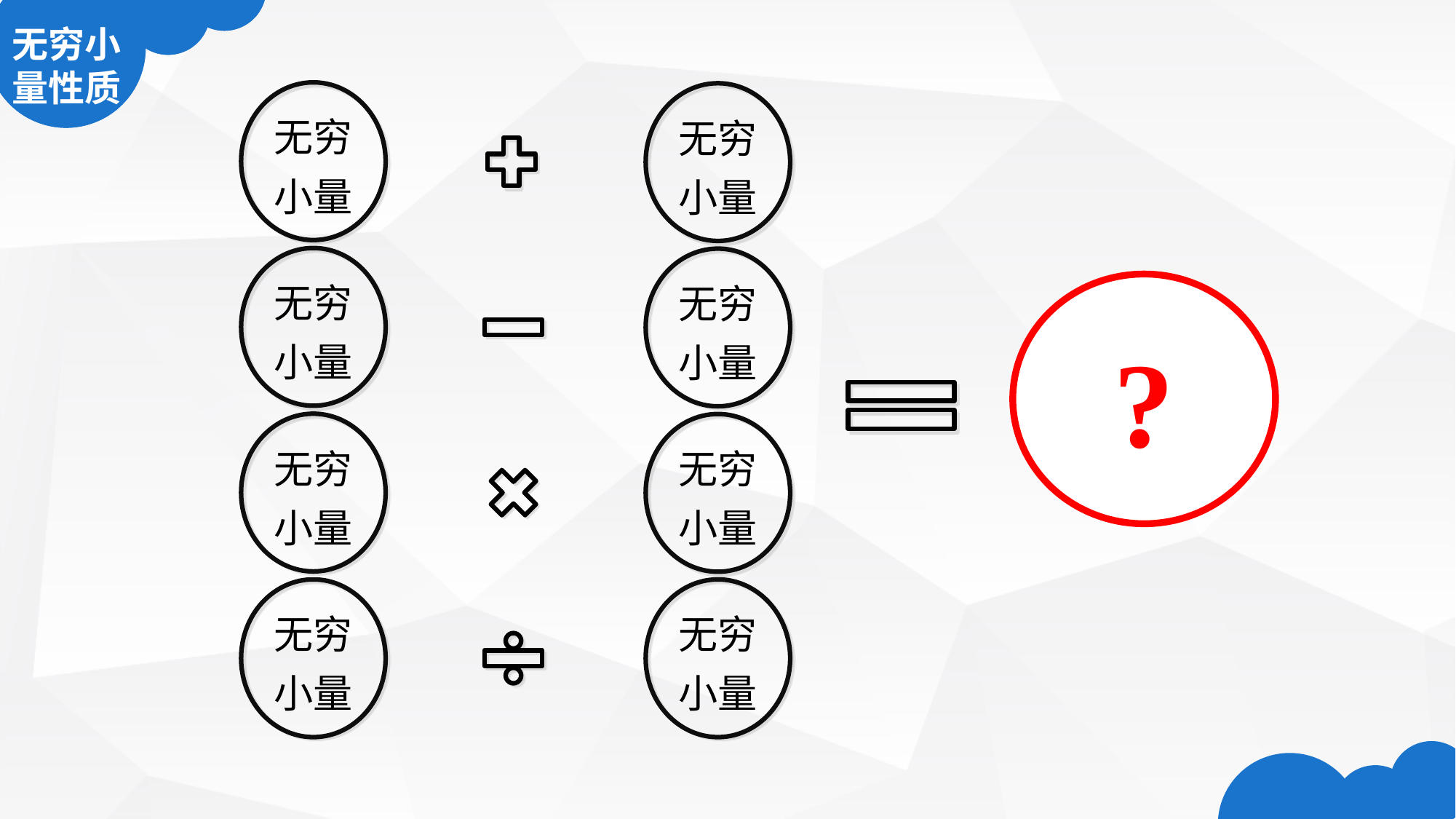

无穷小
量性质

无穷
小量

无穷
小量

无穷
小量

无穷
小量
?

无穷
小量

无穷
小量

无穷
小量

无穷
小量